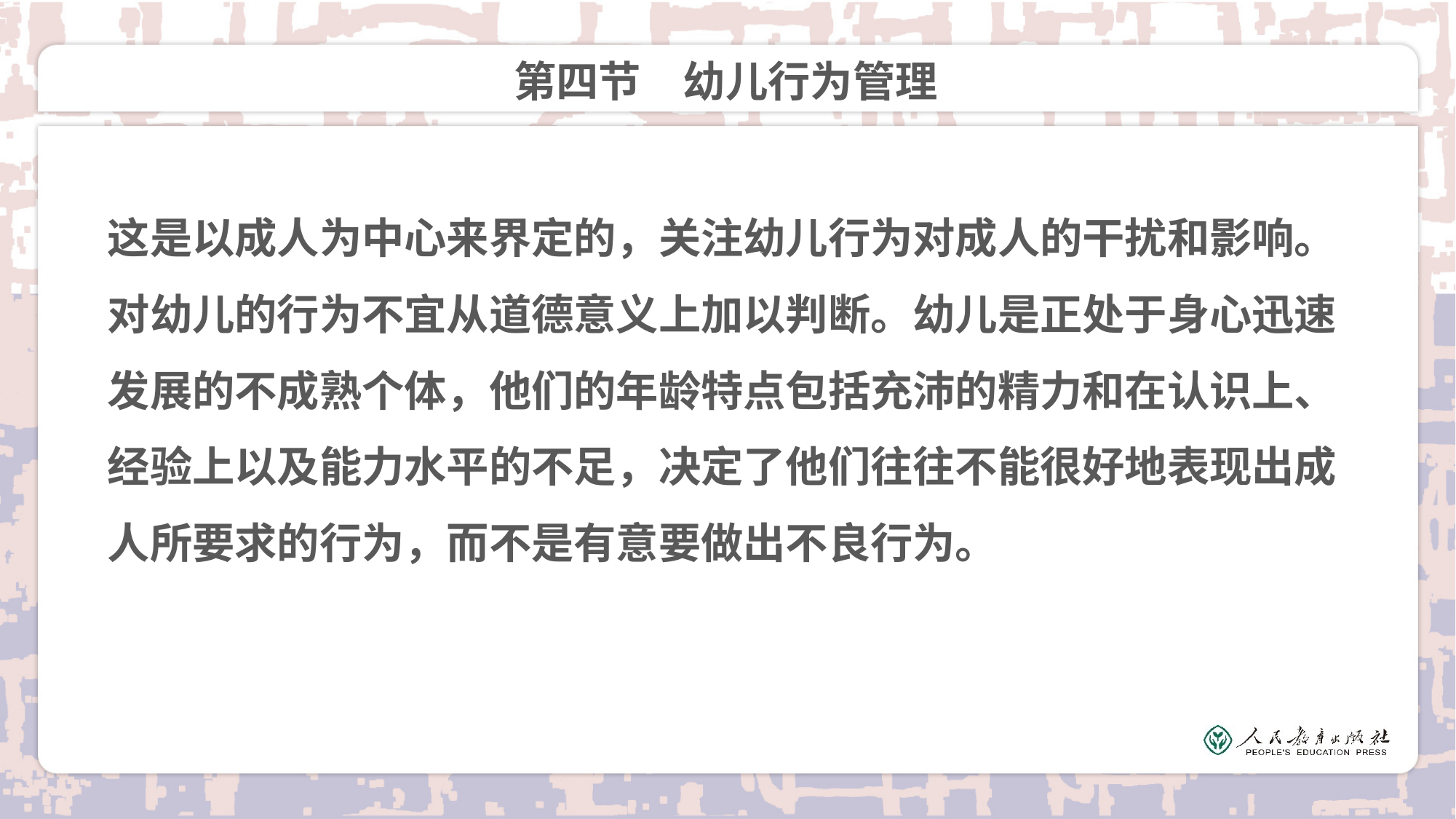

# 第四节　幼儿行为管理
这是以成人为中心来界定的，关注幼儿行为对成人的干扰和影响。对幼儿的行为不宜从道德意义上加以判断。幼儿是正处于身心迅速发展的不成熟个体，他们的年龄特点包括充沛的精力和在认识上、经验上以及能力水平的不足，决定了他们往往不能很好地表现出成人所要求的行为，而不是有意要做出不良行为。